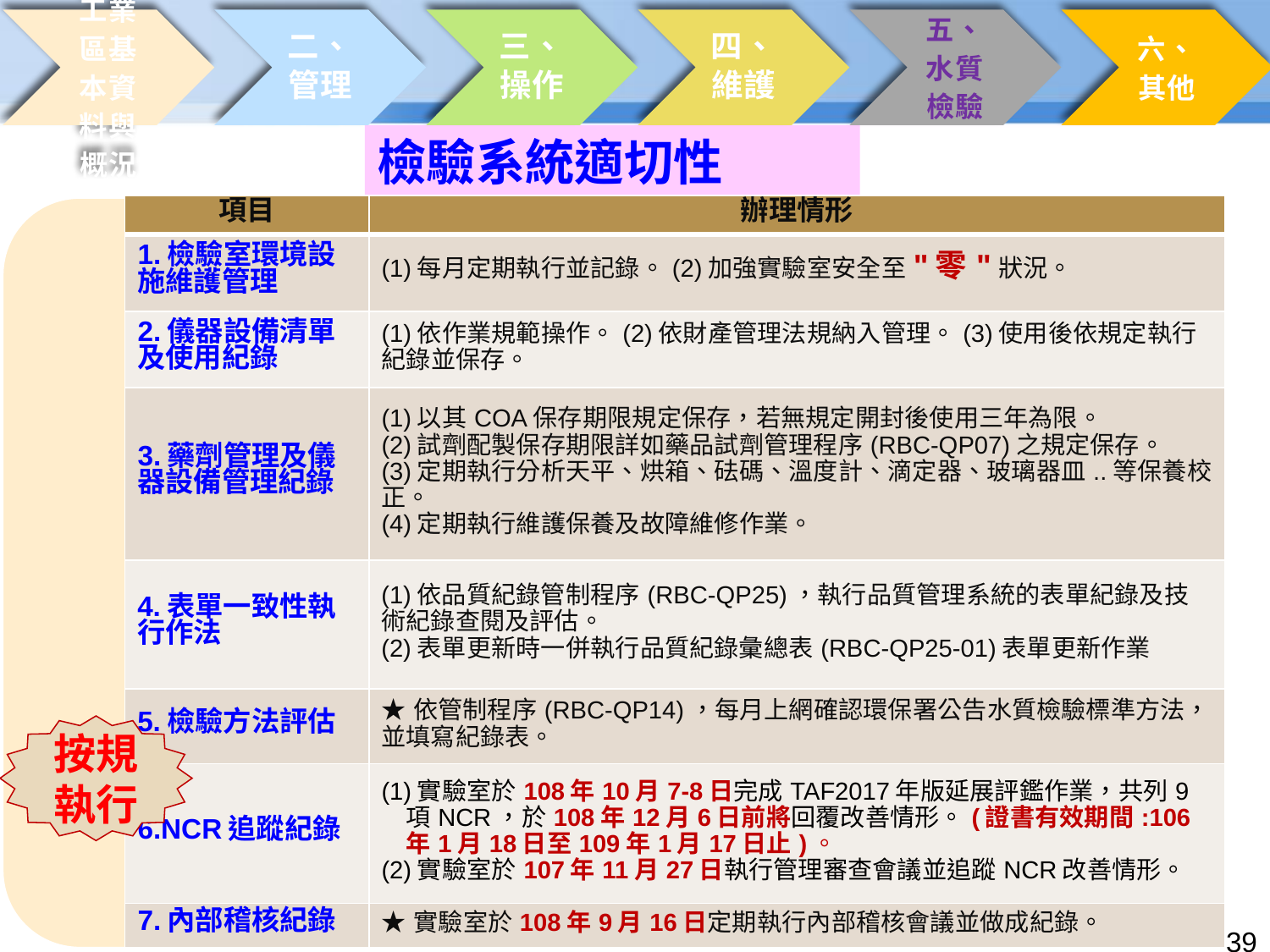

二、管理
三、操作
四、維護
五、水質檢驗
六、其他
檢驗系統適切性(2/3)
| 項目 | 辦理情形 |
| --- | --- |
| 1.檢驗室環境設施維護管理 | (1)每月定期執行並記錄。(2)加強實驗室安全至"零"狀況。 |
| 2.儀器設備清單及使用紀錄 | (1)依作業規範操作。(2)依財產管理法規納入管理。(3)使用後依規定執行紀錄並保存。 |
| 3.藥劑管理及儀器設備管理紀錄 | (1)以其COA保存期限規定保存，若無規定開封後使用三年為限。 (2)試劑配製保存期限詳如藥品試劑管理程序(RBC-QP07)之規定保存。 (3)定期執行分析天平、烘箱、砝碼、溫度計、滴定器、玻璃器皿..等保養校正。 (4)定期執行維護保養及故障維修作業。 |
| 4.表單一致性執行作法 | (1)依品質紀錄管制程序(RBC-QP25)，執行品質管理系統的表單紀錄及技術紀錄查閱及評估。 (2)表單更新時一併執行品質紀錄彙總表(RBC-QP25-01)表單更新作業 |
| 5.檢驗方法評估 | ★依管制程序(RBC-QP14)，每月上網確認環保署公告水質檢驗標準方法，並填寫紀錄表。 |
| 6.NCR追蹤紀錄 | (1)實驗室於108年10月7-8日完成TAF2017年版延展評鑑作業，共列9項NCR，於108年12月6日前將回覆改善情形。(證書有效期間:106年1月18日至109年1月17日止)。 (2)實驗室於107年11月27日執行管理審查會議並追蹤NCR改善情形。 |
| 7.內部稽核紀錄 | ★實驗室於108年9月16日定期執行內部稽核會議並做成紀錄。 |
紀錄文件管控
按規執行